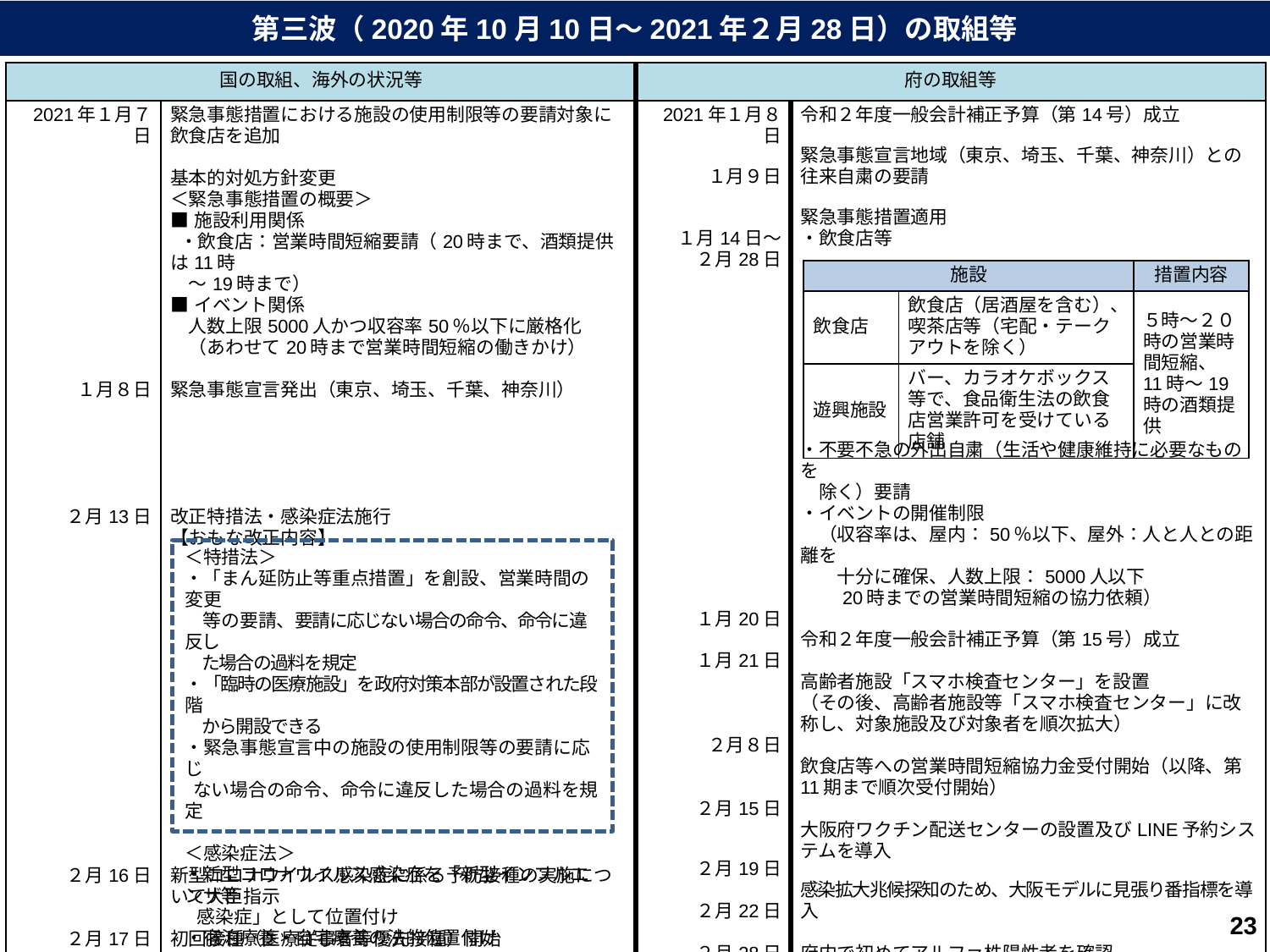

第三波（2020年10月10日～2021年２月28日）の取組等
| 国の取組、海外の状況等 |  | 府の取組等 |  |
| --- | --- | --- | --- |
| 2021年１月７日 １月８日 ２月13日 ２月16日 ２月17日 | 緊急事態措置における施設の使用制限等の要請対象に飲食店を追加 基本的対処方針変更 ＜緊急事態措置の概要＞ ■施設利用関係 ・飲食店：営業時間短縮要請（20時まで、酒類提供は11時 　～19時まで） ■イベント関係 　人数上限5000人かつ収容率50％以下に厳格化 　（あわせて20時まで営業時間短縮の働きかけ） 緊急事態宣言発出（東京、埼玉、千葉、神奈川） 改正特措法・感染症法施行 【おもな改正内容】 新型コロナウイルス感染症に係る予防接種の実施について大臣指示 初回接種（医療従事者等優先接種）開始 | 2021年１月８日 １月９日 １月14日～ ２月28日 １月20日 １月21日 ２月８日 ２月15日 ２月19日 ２月22日 ２月28日 | 令和２年度一般会計補正予算（第14号）成立 緊急事態宣言地域（東京、埼玉、千葉、神奈川）との往来自粛の要請 緊急事態措置適用 ・飲食店等 　 ・不要不急の外出自粛（生活や健康維持に必要なものを 　除く）要請 ・イベントの開催制限 　（収容率は、屋内：50％以下、屋外：人と人との距離を 　　十分に確保、人数上限：5000人以下 　　20時までの営業時間短縮の協力依頼） 令和２年度一般会計補正予算（第15号）成立 高齢者施設「スマホ検査センター」を設置 （その後、高齢者施設等「スマホ検査センター」に改称し、対象施設及び対象者を順次拡大） 飲食店等への営業時間短縮協力金受付開始（以降、第11期まで順次受付開始） 大阪府ワクチン配送センターの設置及びLINE予約システムを導入 感染拡大兆候探知のため、大阪モデルに見張り番指標を導入 府内で初めてアルファ株陽性者を確認 ワクチン接種にかかる集団接種会場訓練の実施 |
| 施設 |  | 措置内容 |
| --- | --- | --- |
| 飲食店 | 飲食店（居酒屋を含む）、 喫茶店等（宅配・テークアウトを除く） | ５時～２０時の営業時間短縮、 11時～19時の酒類提供 |
| 遊興施設 | バー、カラオケボックス等で、食品衛生法の飲食店営業許可を受けている店舗 |  |
＜特措法＞
・「まん延防止等重点措置」を創設、営業時間の変更
　等の要請、要請に応じない場合の命令、命令に違反し
　た場合の過料を規定
・「臨時の医療施設」を政府対策本部が設置された段階
　から開設できる
・緊急事態宣言中の施設の使用制限等の要請に応じ
 ない場合の命令、命令に違反した場合の過料を規定

＜感染症法＞
・新型コロナウイルス感染症を「新型インフルエンザ等
  感染症」として位置付け
・宿泊療養・自宅療養の法的位置付け
23